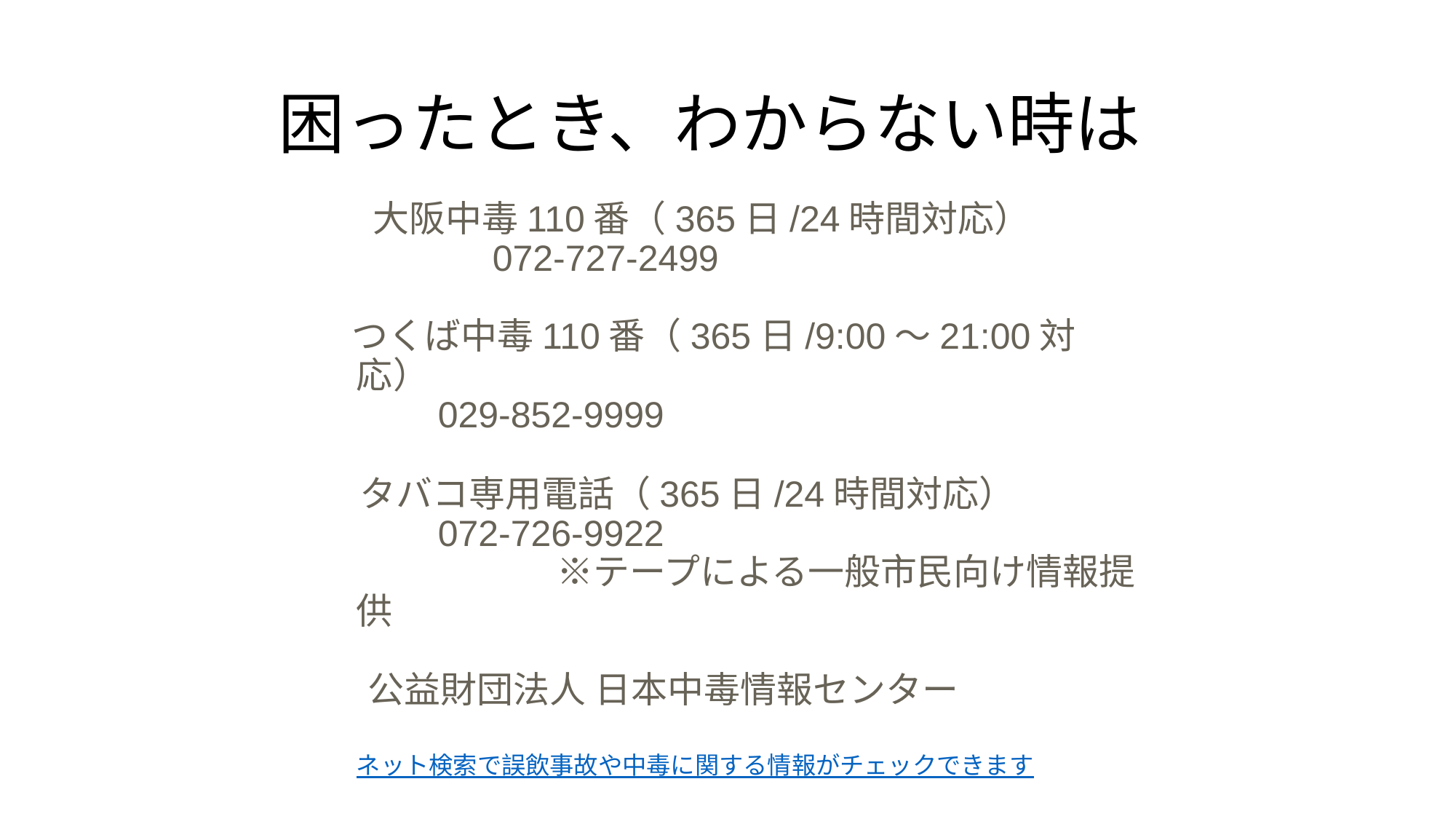

困ったとき、わからない時は
 　　大阪中毒110番（365日/24時間対応）
　　　　　072-727-2499

     つくば中毒110番（365日/9:00〜21:00対応）
　　029-852-9999

      タバコ専用電話（365日/24時間対応）
　　072-726-9922
　　　　　　　※テープによる一般市民向け情報提供

       公益財団法人 日本中毒情報センター
　　　　ネット検索で誤飲事故や中毒に関する情報がチェックできます